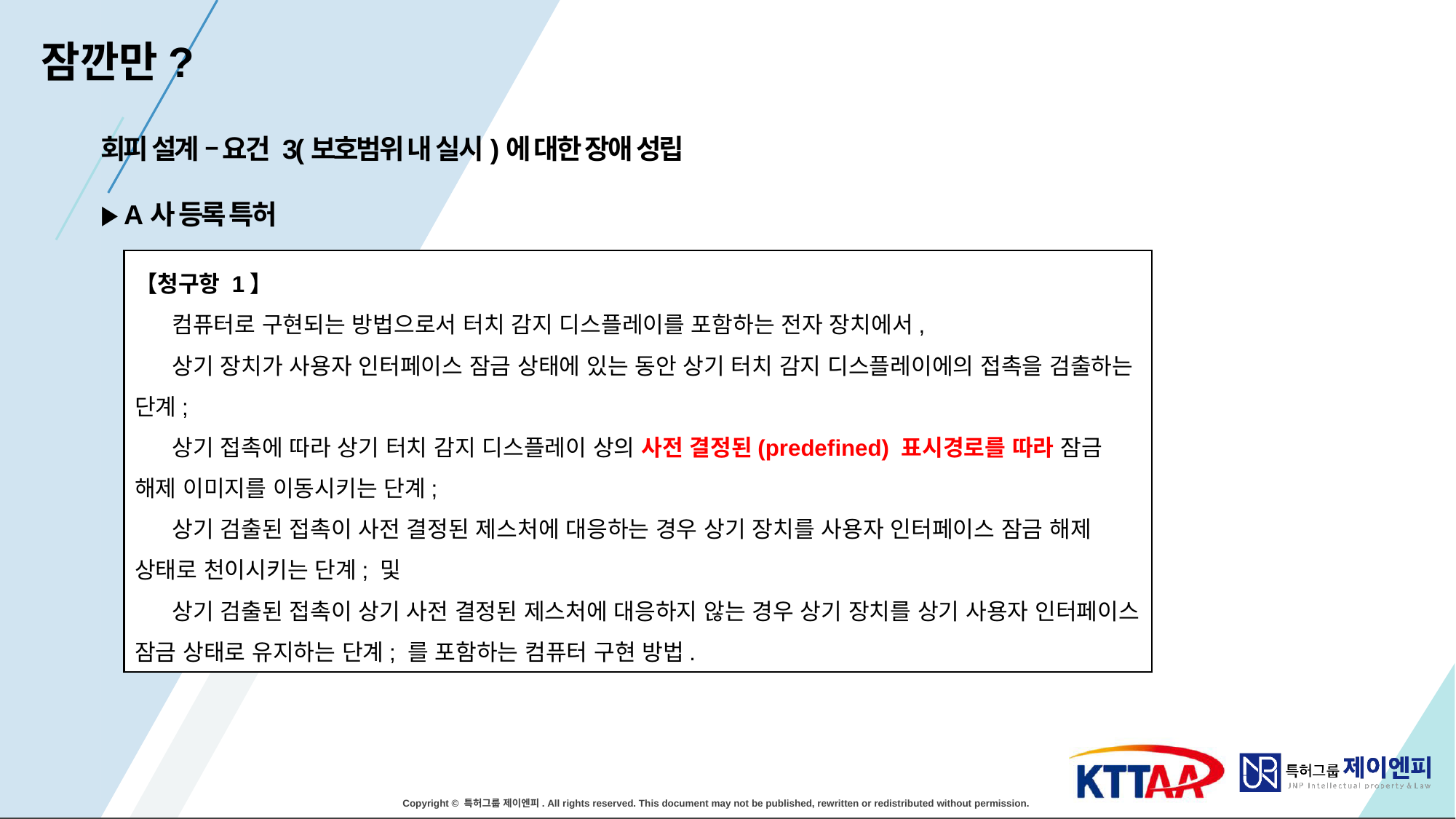

잠깐만?
회피 설계 – 요건 3(보호범위 내 실시)에 대한 장애 성립

▶ A사 등록 특허

【청구항 1】
     컴퓨터로 구현되는 방법으로서 터치 감지 디스플레이를 포함하는 전자 장치에서,
     상기 장치가 사용자 인터페이스 잠금 상태에 있는 동안 상기 터치 감지 디스플레이에의 접촉을 검출하는 단계;
     상기 접촉에 따라 상기 터치 감지 디스플레이 상의 사전 결정된(predefined) 표시경로를 따라 잠금 해제 이미지를 이동시키는 단계;
     상기 검출된 접촉이 사전 결정된 제스처에 대응하는 경우 상기 장치를 사용자 인터페이스 잠금 해제 상태로 천이시키는 단계; 및
     상기 검출된 접촉이 상기 사전 결정된 제스처에 대응하지 않는 경우 상기 장치를 상기 사용자 인터페이스 잠금 상태로 유지하는 단계; 를 포함하는 컴퓨터 구현 방법.